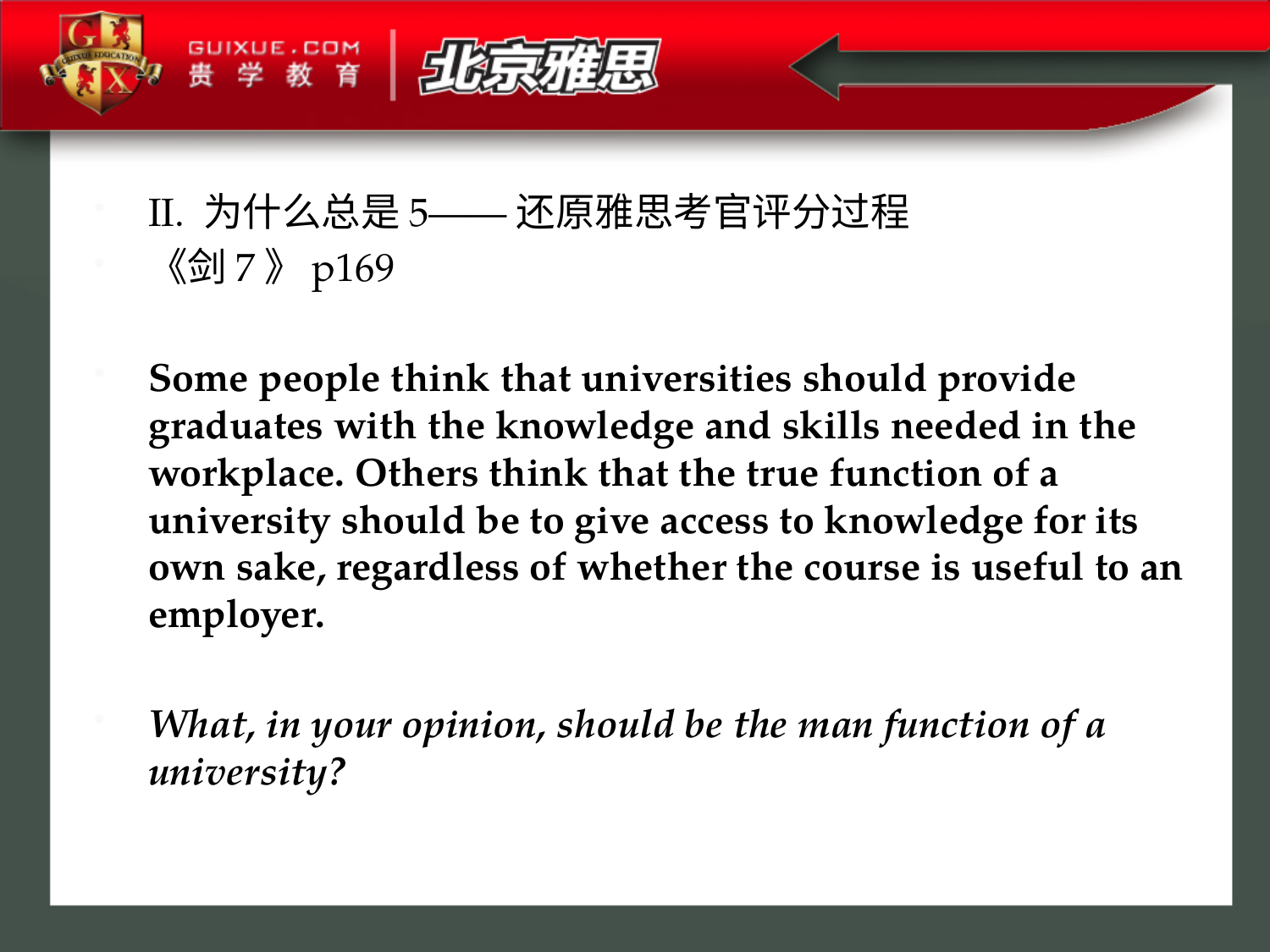

II. 为什么总是5——还原雅思考官评分过程
《剑7》p169

Some people think that universities should provide graduates with the knowledge and skills needed in the workplace. Others think that the true function of a university should be to give access to knowledge for its own sake, regardless of whether the course is useful to an employer.

What, in your opinion, should be the man function of a university?